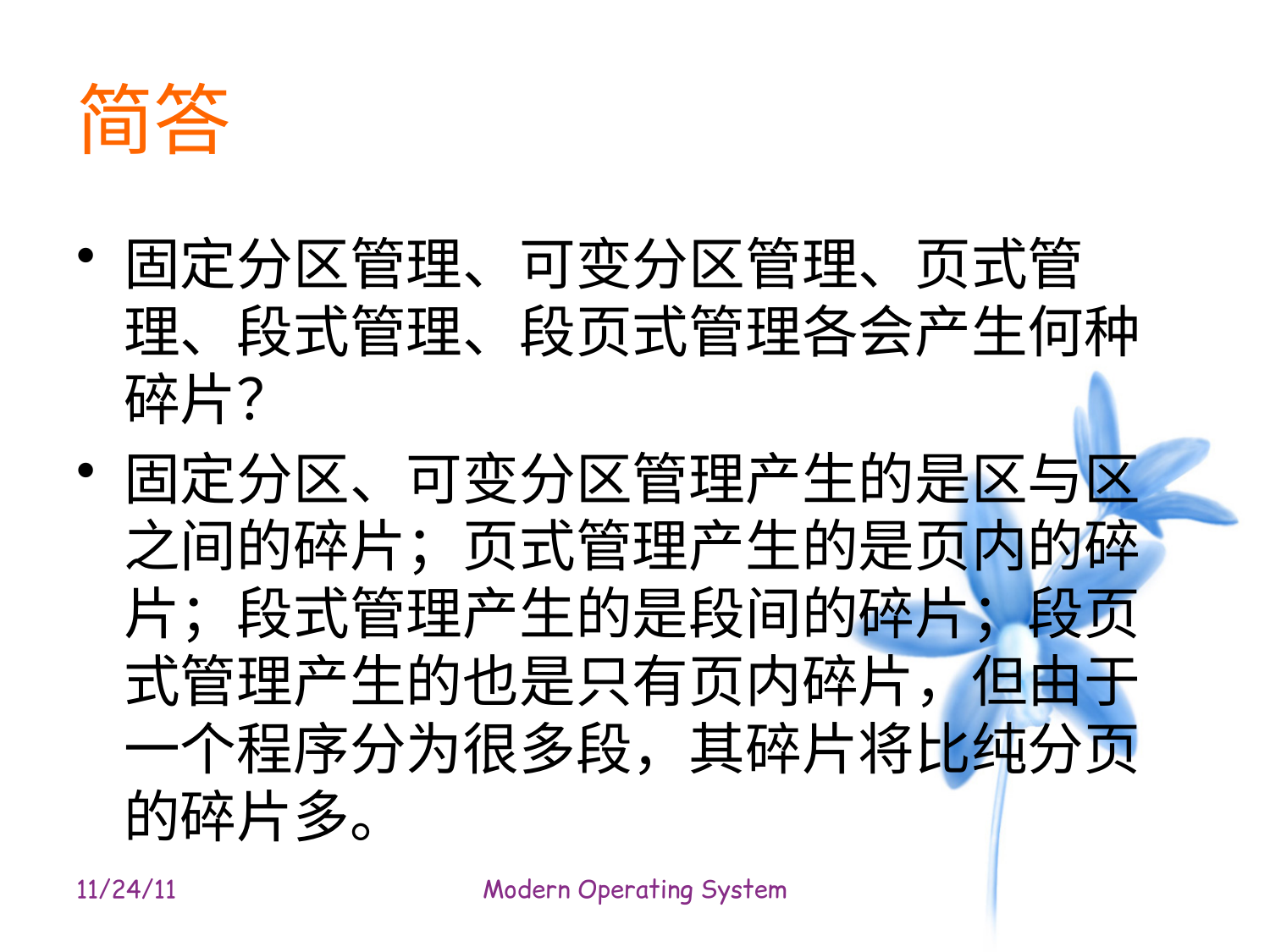

# 简答
固定分区管理、可变分区管理、页式管理、段式管理、段页式管理各会产生何种碎片？
固定分区、可变分区管理产生的是区与区之间的碎片；页式管理产生的是页内的碎片；段式管理产生的是段间的碎片；段页式管理产生的也是只有页内碎片，但由于一个程序分为很多段，其碎片将比纯分页的碎片多。
11/24/11
Modern Operating System